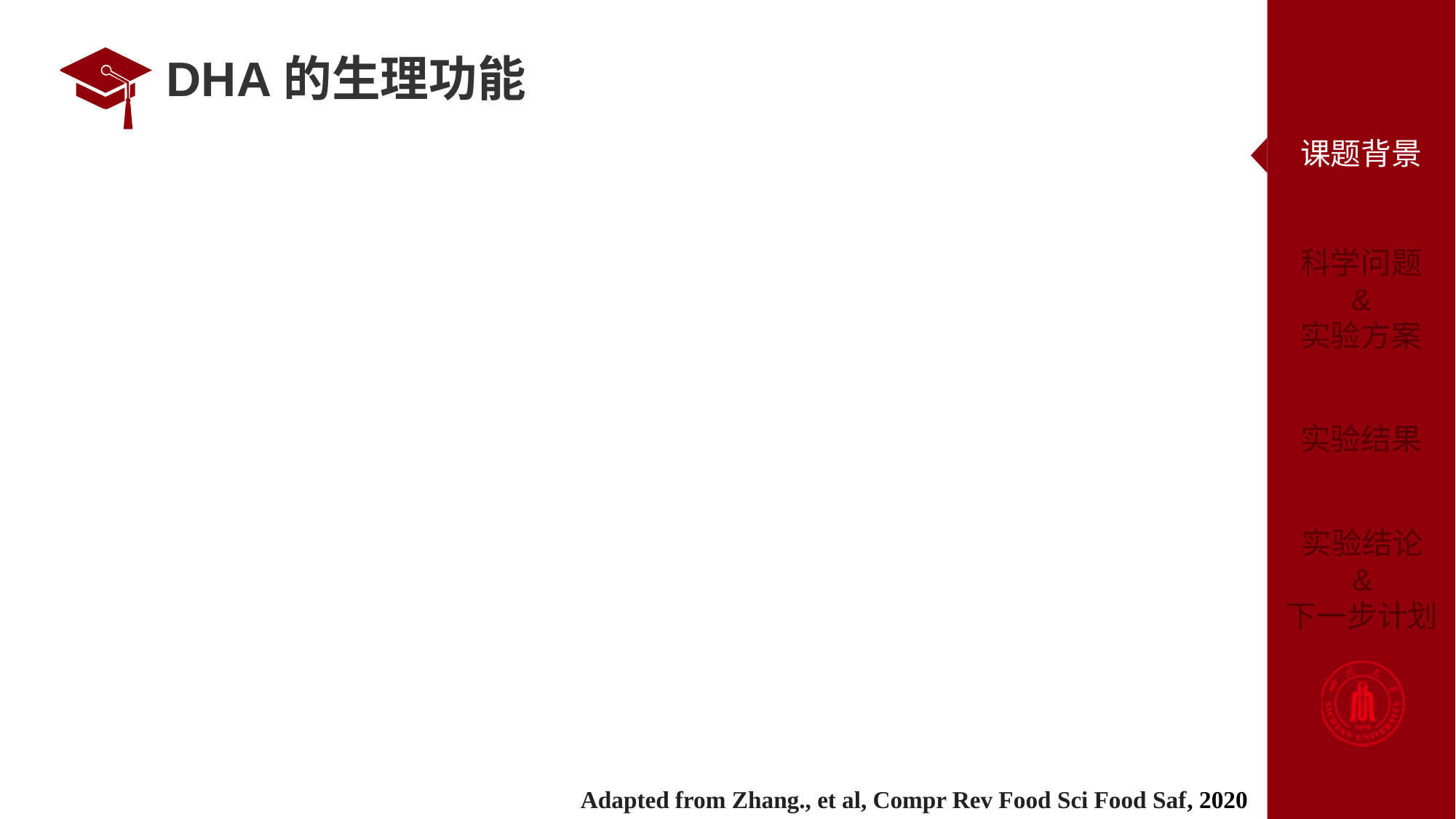

# DHA的生理功能
Adapted from Zhang., et al, Compr Rev Food Sci Food Saf, 2020